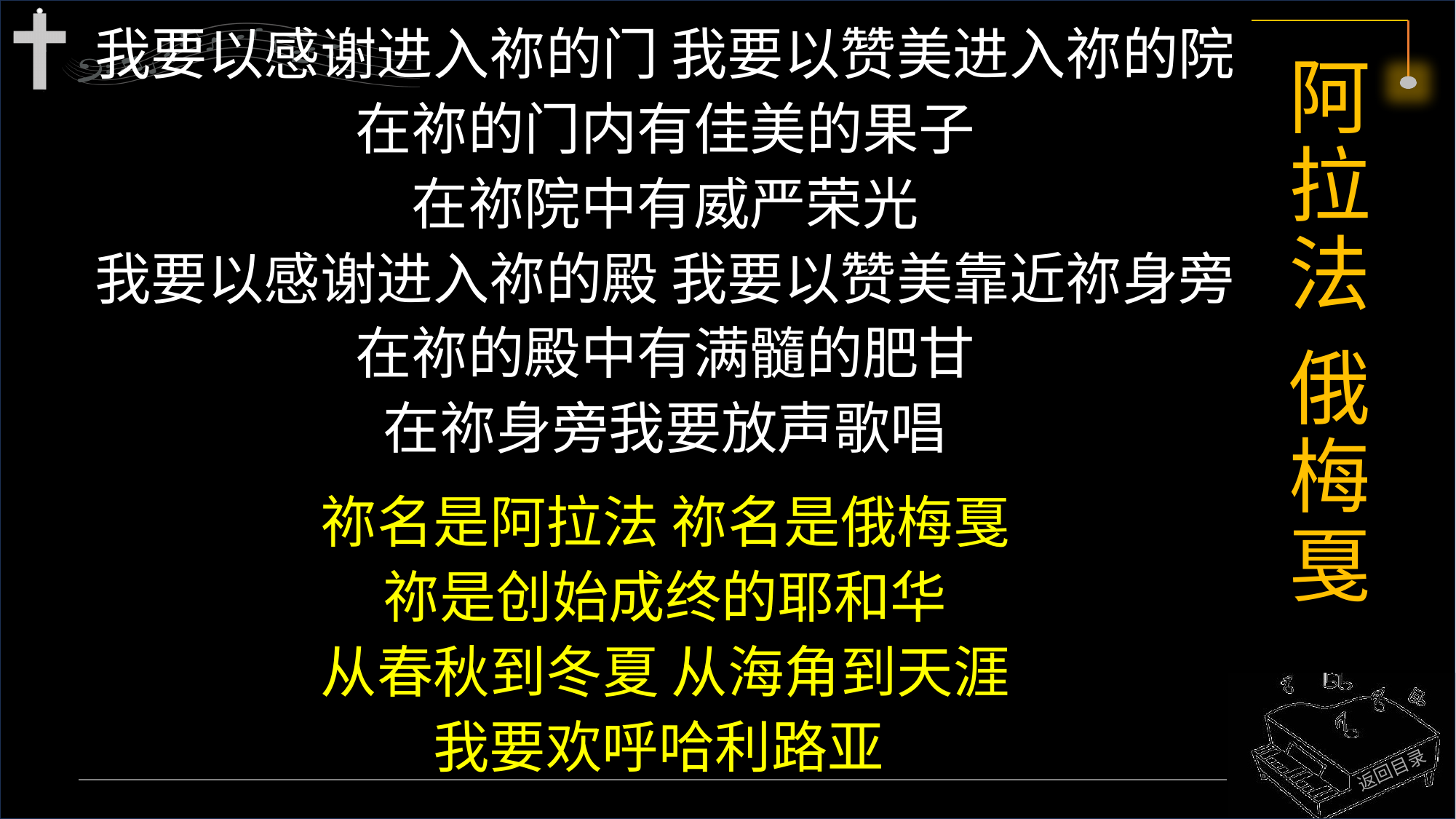

我要以感谢进入祢的门 我要以赞美进入祢的院
在祢的门内有佳美的果子
在祢院中有威严荣光
我要以感谢进入祢的殿 我要以赞美靠近祢身旁
在祢的殿中有满髓的肥甘
在祢身旁我要放声歌唱

祢名是阿拉法 祢名是俄梅戛
祢是创始成终的耶和华
从春秋到冬夏 从海角到天涯
我要欢呼哈利路亚
# 阿拉法 俄梅戛